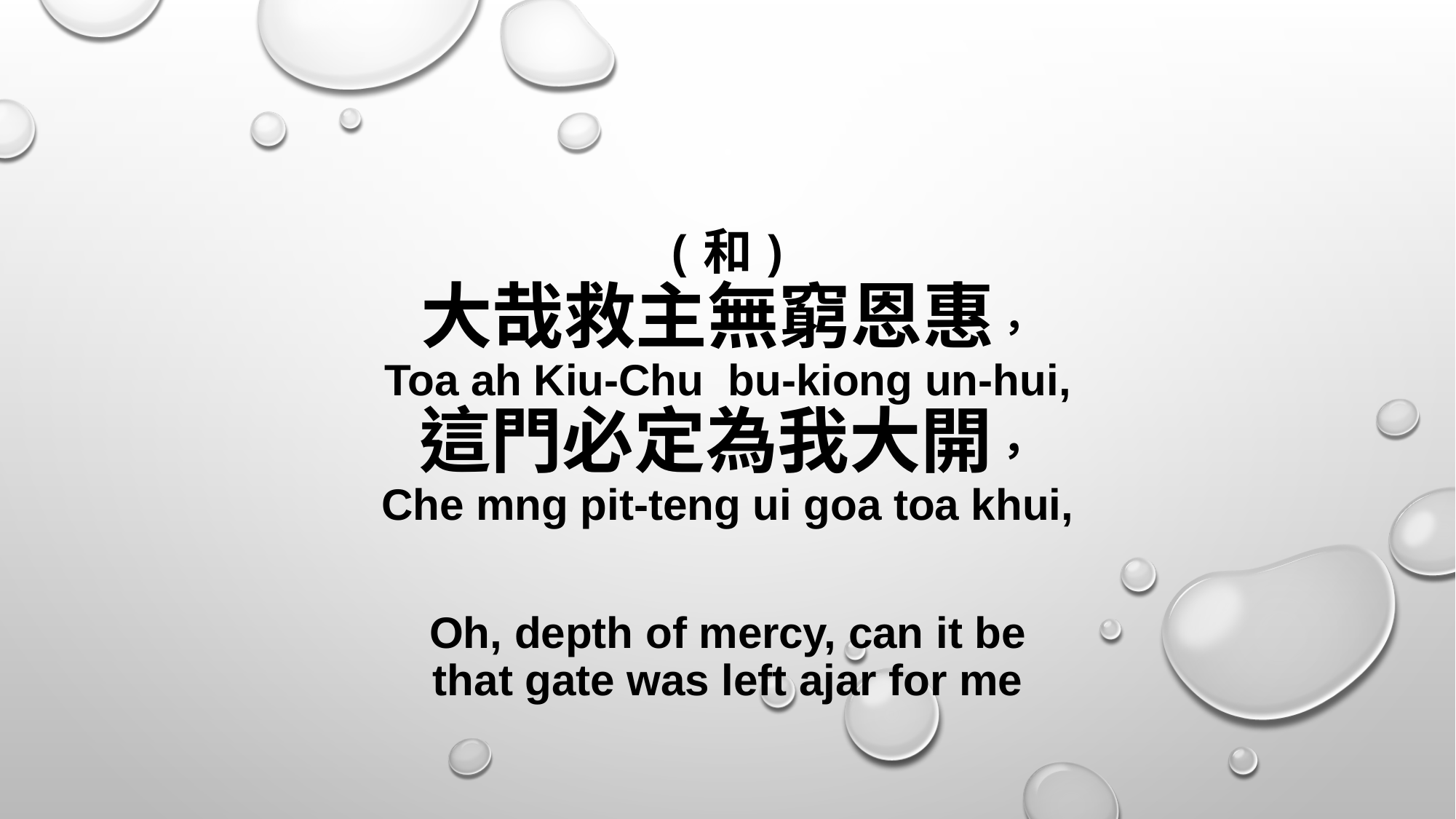

# (和) 大哉救主無窮恩惠， Toa ah Kiu-Chu  bu-kiong un-hui, 這門必定為我大開， Che mng pit-teng ui goa toa khui, Oh, depth of mercy, can it be that gate was left ajar for me